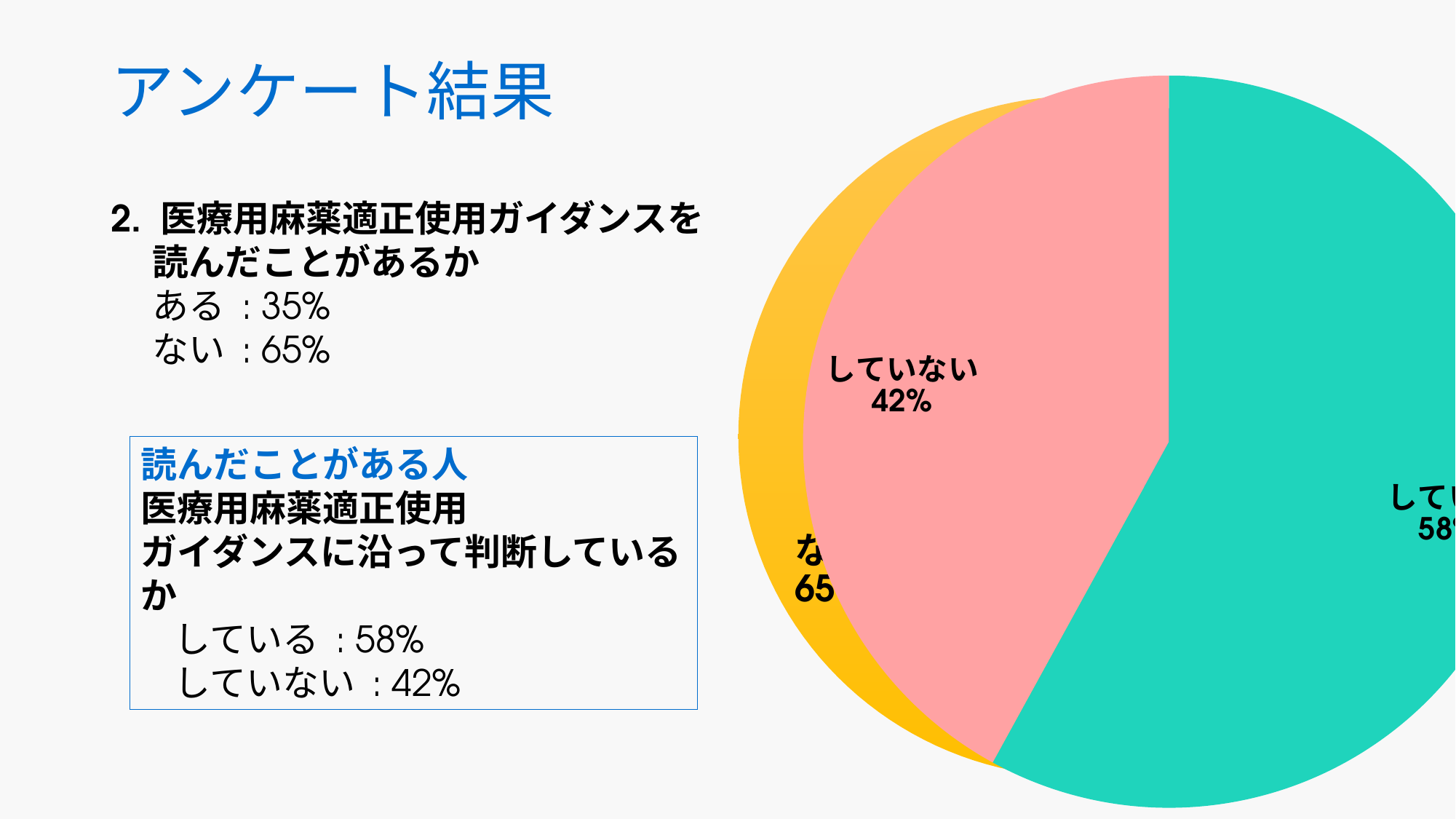

# アンケート結果

### Chart:

| Category |  |
|---|---|
| している | 58.0 |
| していない | 42.0 |
読んだことがある人
医療用麻薬適正使用
ガイダンスに沿って判断しているか
   している : 58%
   していない : 42%

### Chart:

| Category |  |
|---|---|
| ある | 11.0 |
| ない | 20.0 |
2. 医療用麻薬適正使用ガイダンスを
    読んだことがあるか
    ある : 35%
    ない : 65%